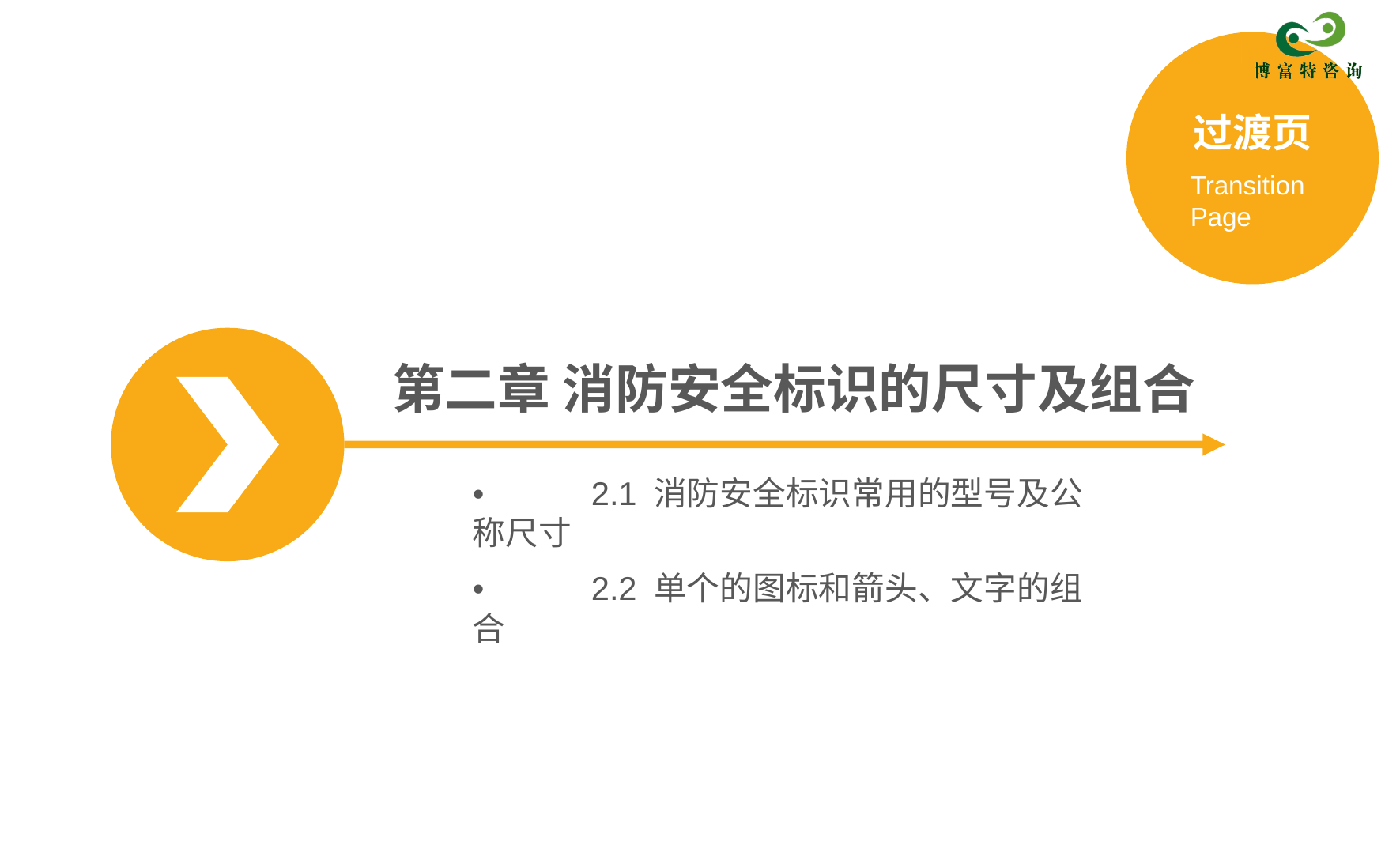

过渡页
Transition Page
第二章 消防安全标识的尺寸及组合
•	2.1 消防安全标识常用的型号及公称尺寸
•	2.2 单个的图标和箭头、文字的组合